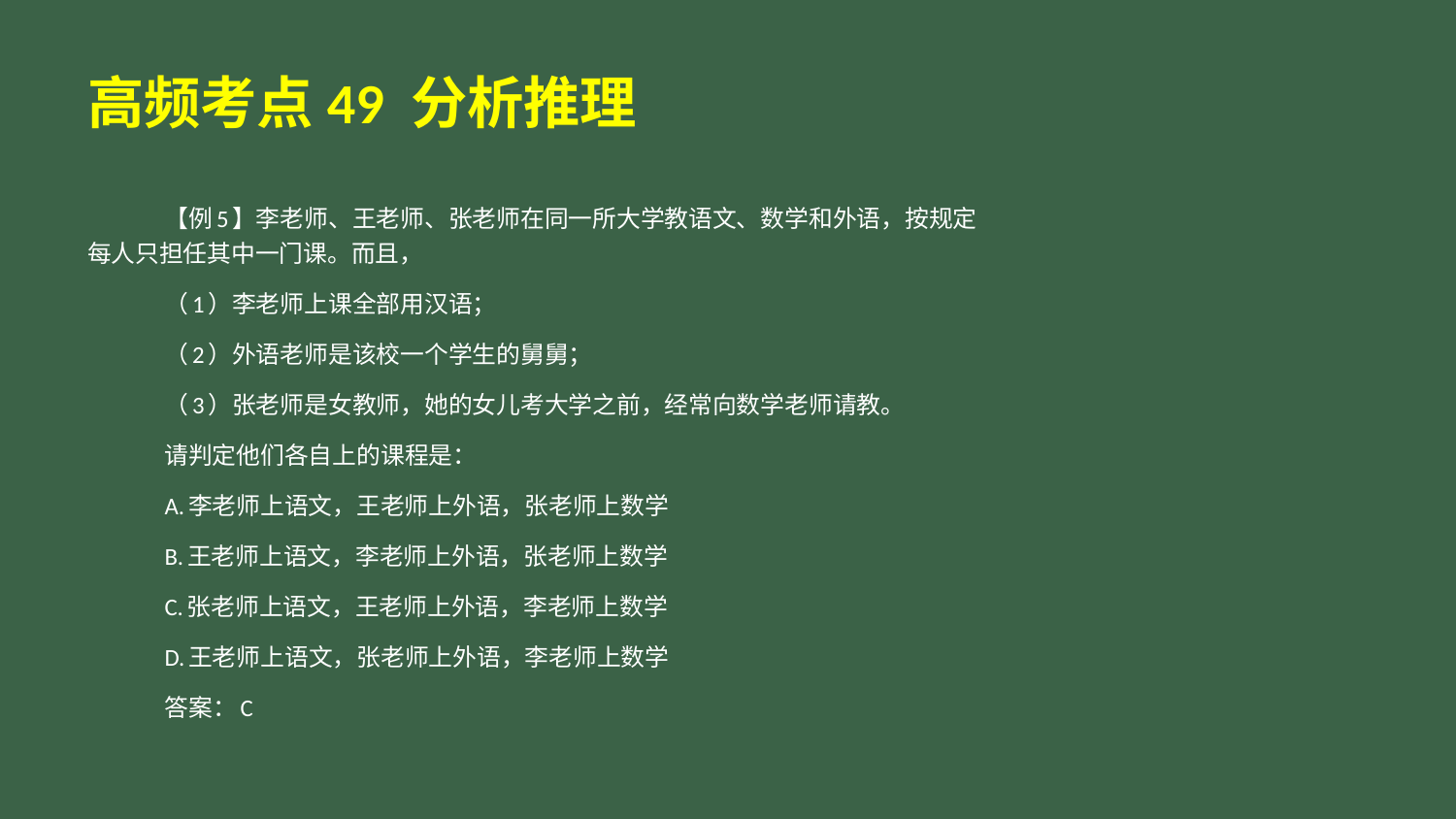

# 高频考点49 分析推理
【例5】李老师、王老师、张老师在同一所大学教语文、数学和外语，按规定每人只担任其中一门课。而且，
（1）李老师上课全部用汉语；
（2）外语老师是该校一个学生的舅舅；
（3）张老师是女教师，她的女儿考大学之前，经常向数学老师请教。
请判定他们各自上的课程是：
A.李老师上语文，王老师上外语，张老师上数学
B.王老师上语文，李老师上外语，张老师上数学
C.张老师上语文，王老师上外语，李老师上数学
D.王老师上语文，张老师上外语，李老师上数学
答案：C